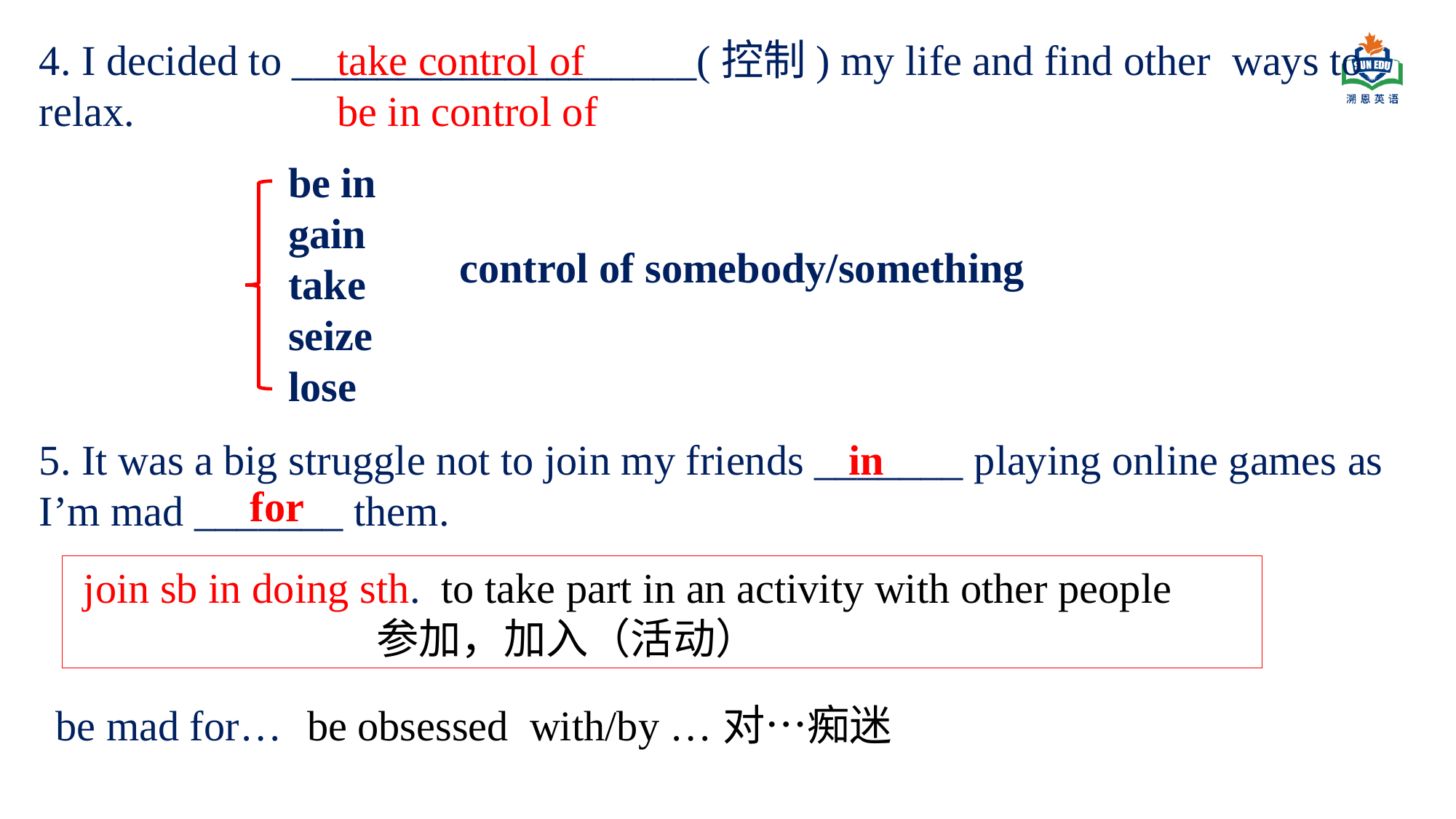

4. I decided to ___________________(控制) my life and find other  ways to relax.
 take control of
 be in control of
be in
gain
take
seize
lose

control of somebody/something
5. It was a big struggle not to join my friends _______ playing online games as I’m mad _______ them.
 in
 for
 join sb in doing sth.  to take part in an activity with other people
                               参加，加入（活动）
be mad for…
be obsessed  with/by …对…痴迷